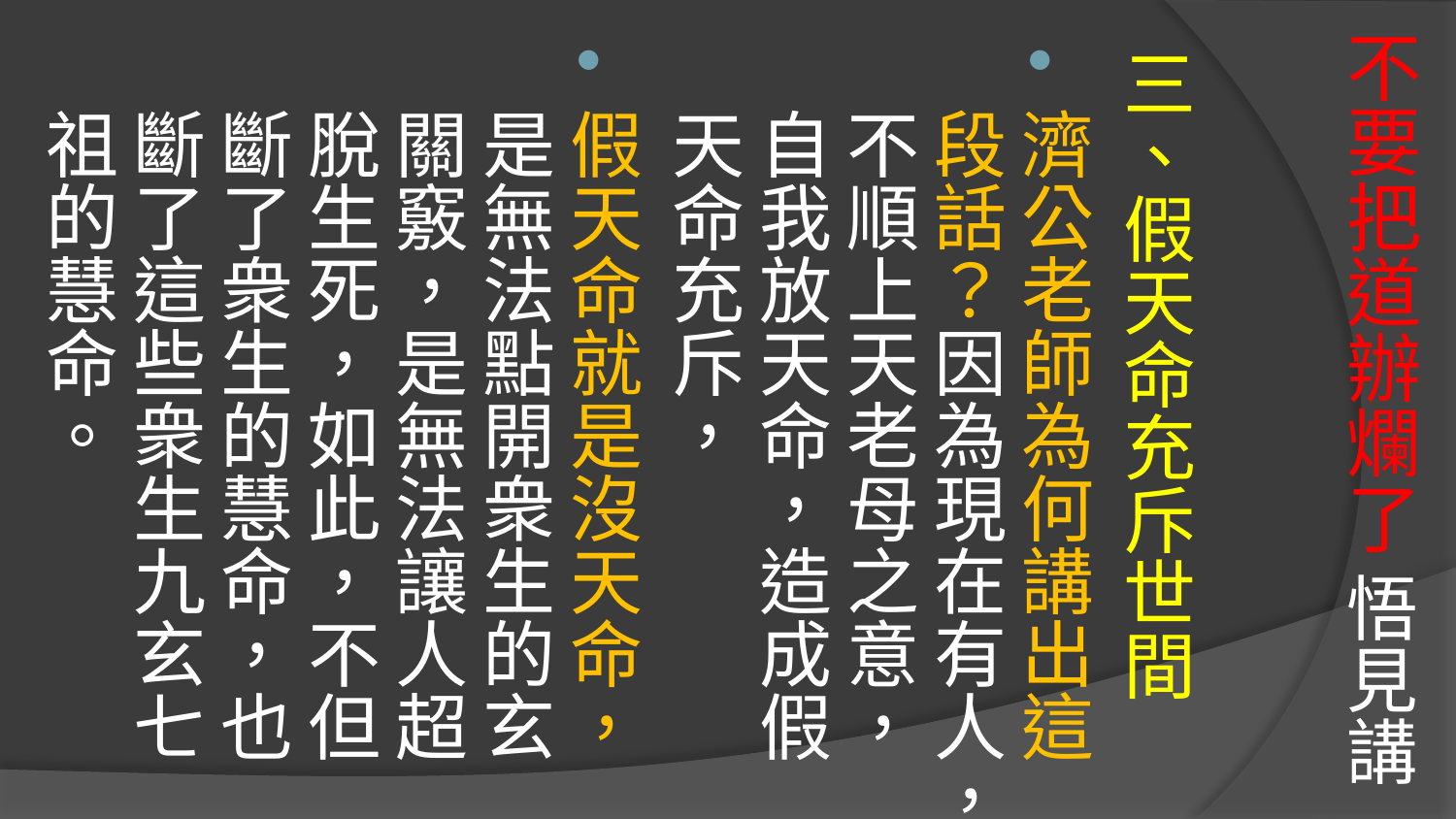

# 不要把道辦爛了 悟見講
三、假天命充斥世間
濟公老師為何講出這段話？因為現在有人，不順上天老母之意，自我放天命，造成假天命充斥，
假天命就是沒天命，是無法點開衆生的玄關竅，是無法讓人超脫生死，如此，不但斷了衆生的慧命，也斷了這些衆生九玄七祖的慧命。